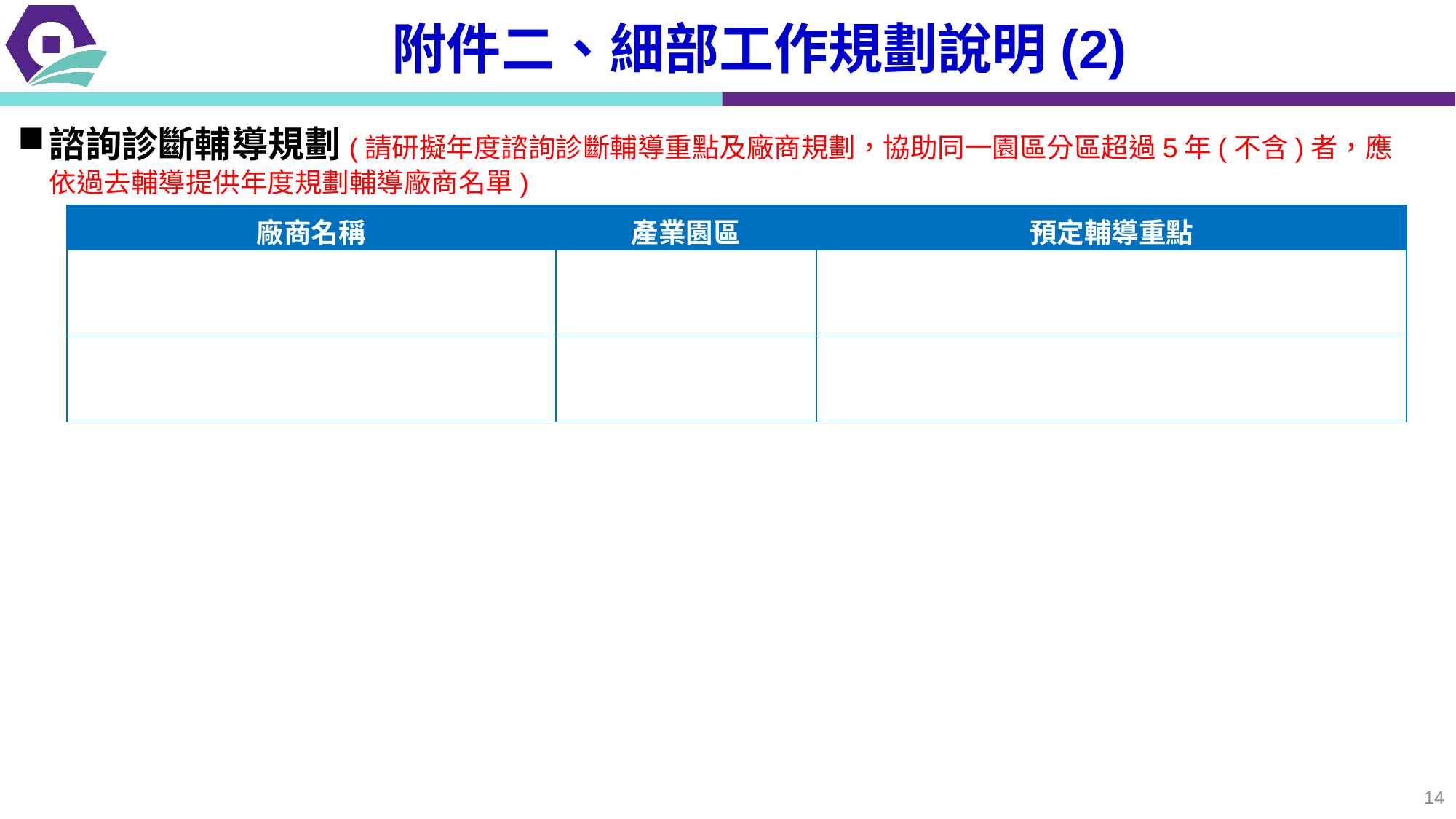

附件二、細部工作規劃說明(2)
諮詢診斷輔導規劃(請研擬年度諮詢診斷輔導重點及廠商規劃，協助同一園區分區超過5年(不含)者，應依過去輔導提供年度規劃輔導廠商名單)
| 廠商名稱 | 產業園區 | 預定輔導重點 |
| --- | --- | --- |
|  |  |  |
|  |  |  |
14